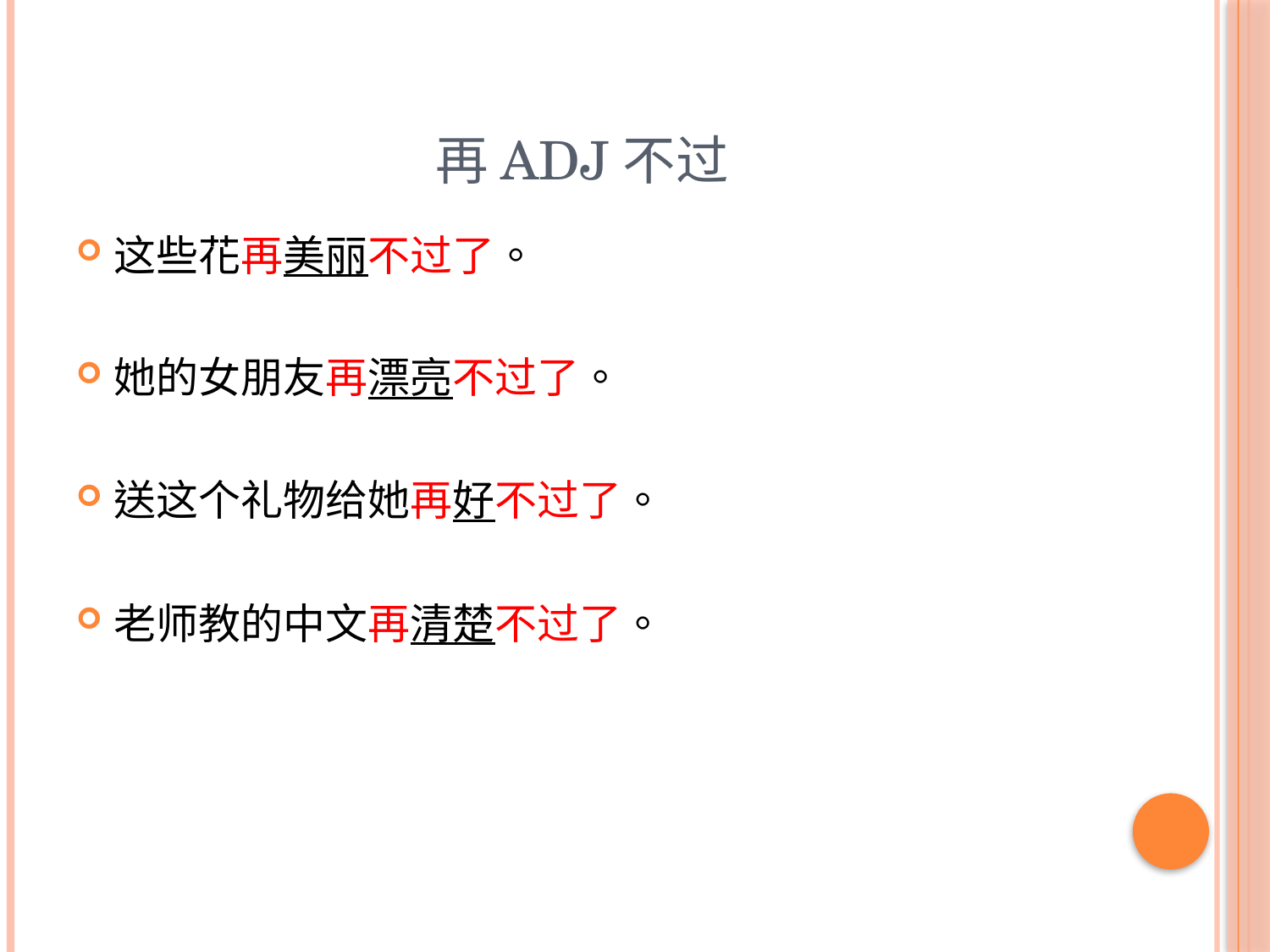

# 再adj不过
这些花再美丽不过了。

她的女朋友再漂亮不过了。

送这个礼物给她再好不过了。

老师教的中文再清楚不过了。